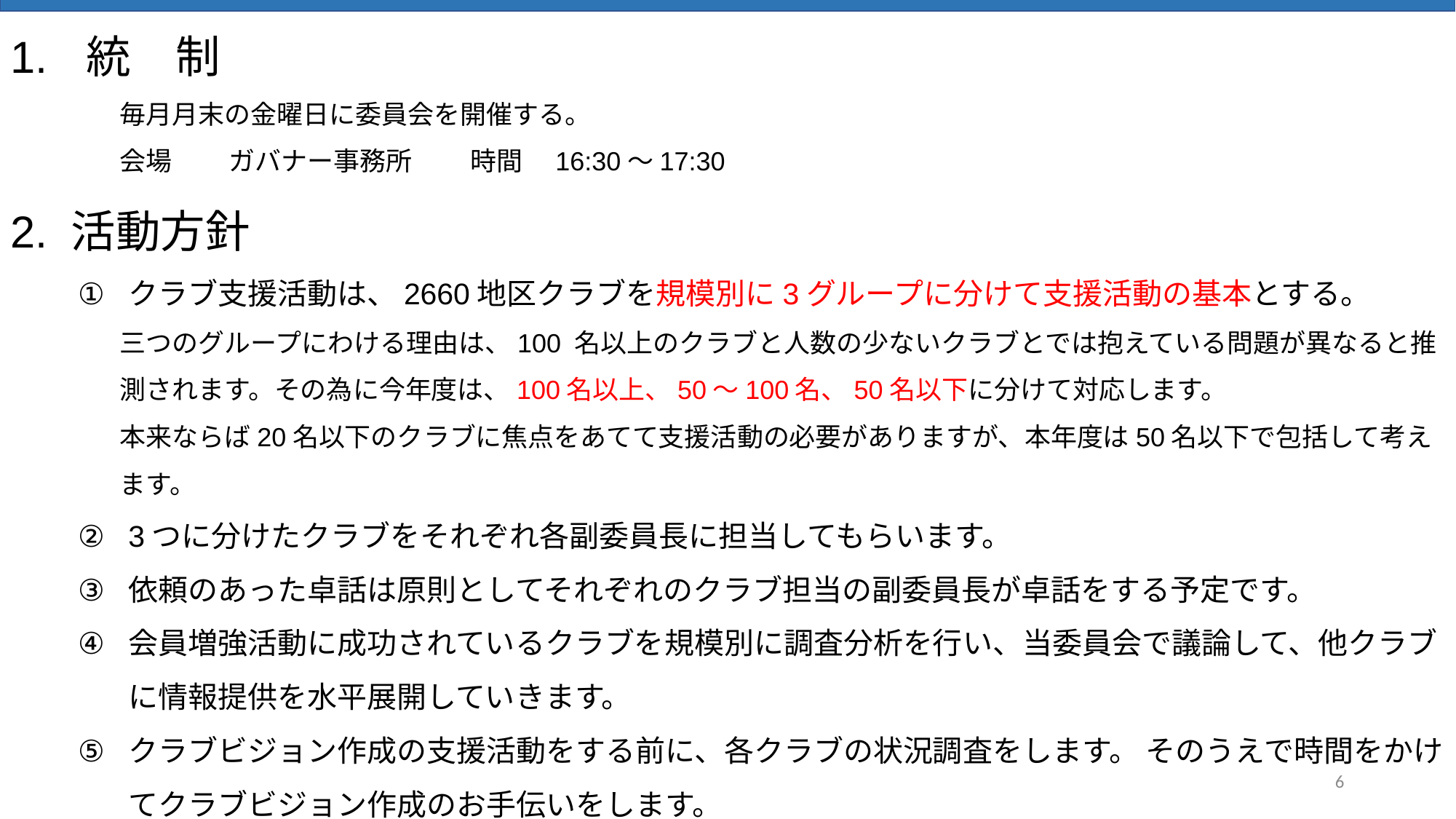

# 今年度の活動方針について
統　制
	毎月月末の金曜日に委員会を開催する。
	会場	ガバナー事務所 　　時間　16:30～17:30
2. 活動方針
クラブ支援活動は、2660地区クラブを規模別に3グループに分けて支援活動の基本とする。
三つのグループにわける理由は、100 名以上のクラブと人数の少ないクラブとでは抱えている問題が異なると推測されます。その為に今年度は、100名以上、50～100名、50名以下に分けて対応します。
本来ならば20名以下のクラブに焦点をあてて支援活動の必要がありますが、本年度は50名以下で包括して考えます。
3つに分けたクラブをそれぞれ各副委員長に担当してもらいます。
依頼のあった卓話は原則としてそれぞれのクラブ担当の副委員長が卓話をする予定です。
会員増強活動に成功されているクラブを規模別に調査分析を行い、当委員会で議論して、他クラブに情報提供を水平展開していきます。
クラブビジョン作成の支援活動をする前に、各クラブの状況調査をします。 そのうえで時間をかけてクラブビジョン作成のお手伝いをします。
6